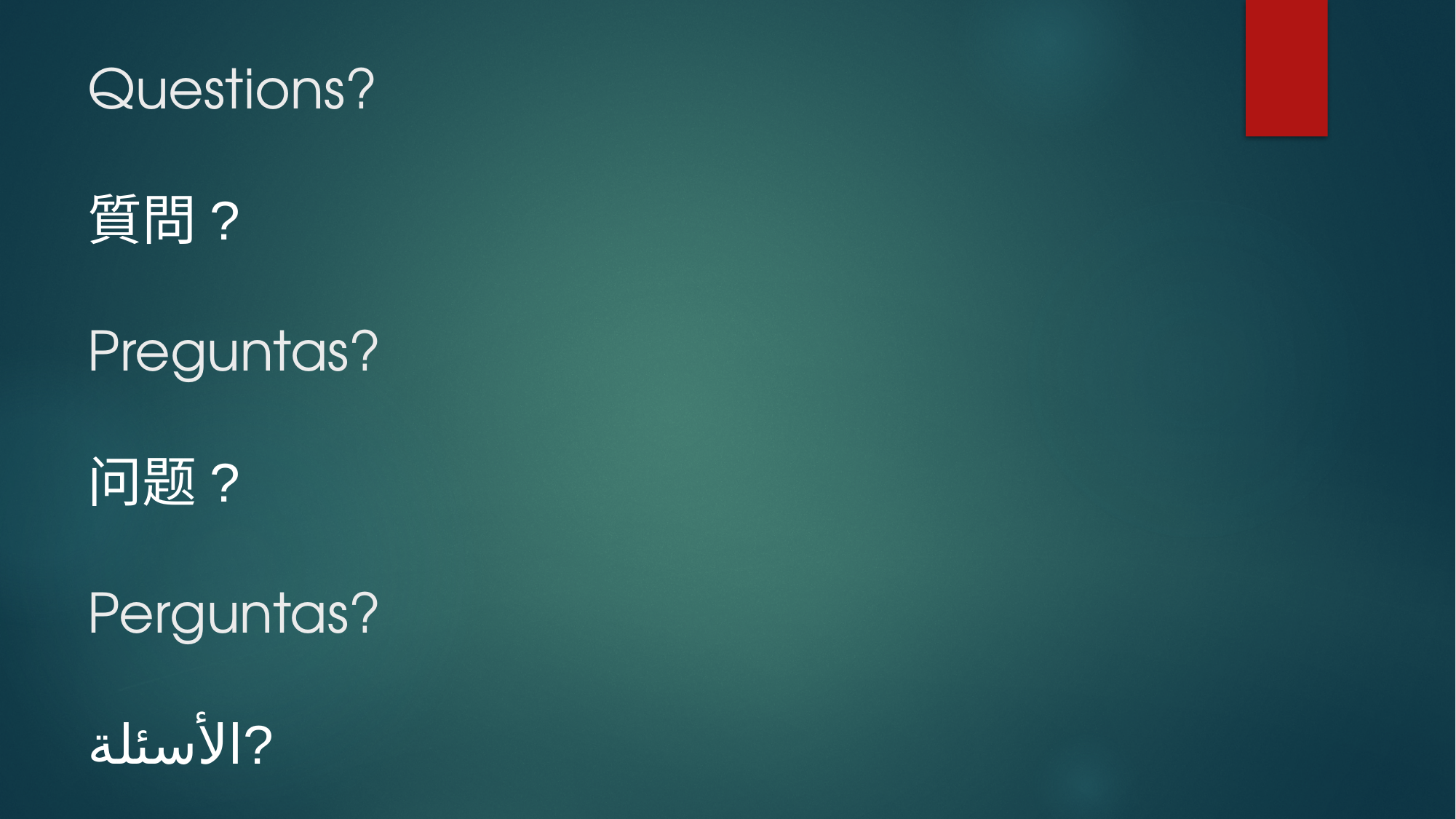

# Questions? 質問? Preguntas? 问题? Perguntas? الأسئلة?